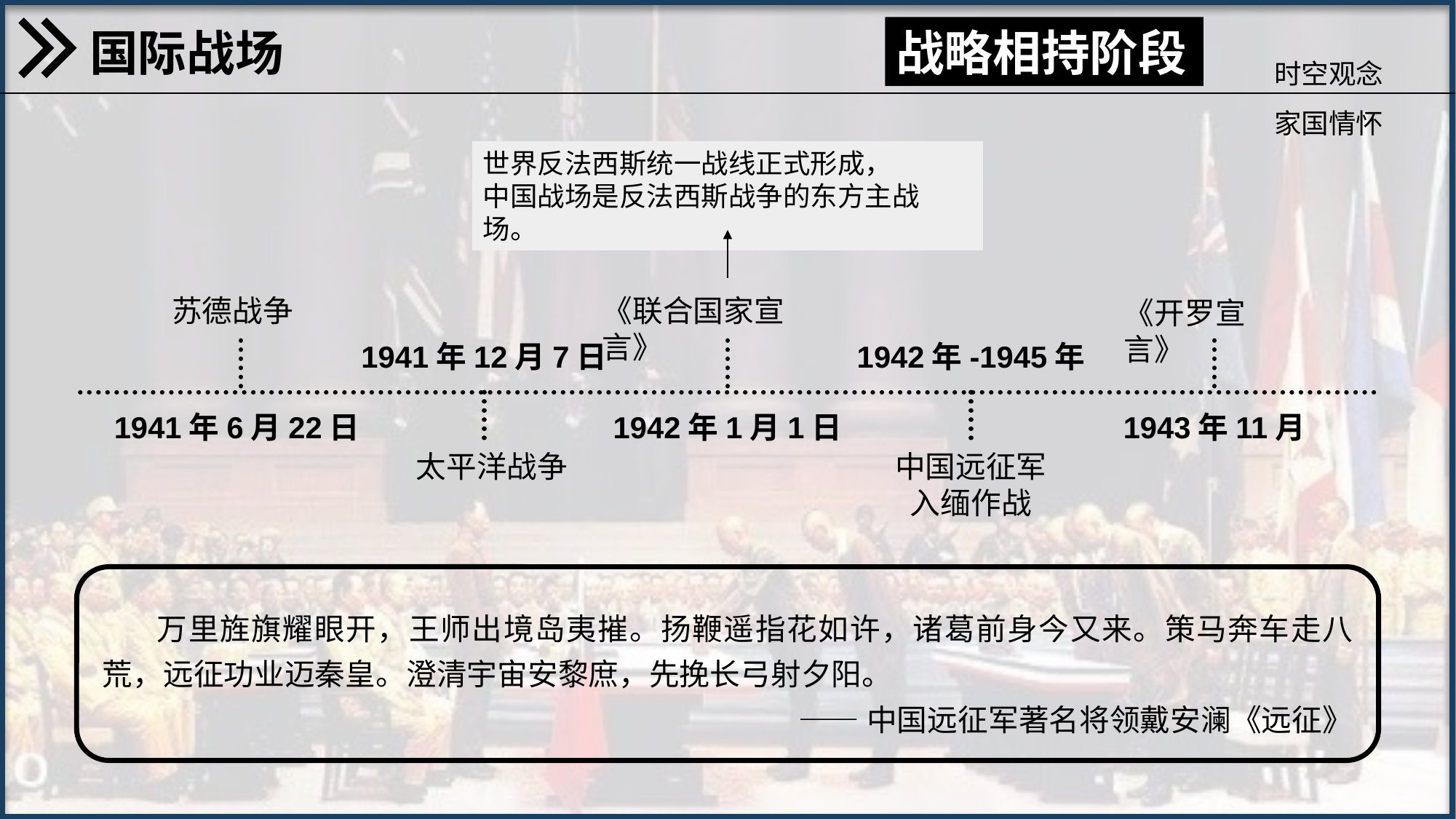

国际战场
战略相持阶段

时空观念家国情怀
世界反法西斯统一战线正式形成，
中国战场是反法西斯战争的东方主战场。
苏德战争
《联合国家宣言》
《开罗宣言》
1941年12月7日
1942年-1945年
1941年6月22日
1942年1月1日
1943年11月
太平洋战争
中国远征军入缅作战

万里旌旗耀眼开，王师出境岛夷摧。扬鞭遥指花如许，诸葛前身今又来。策马奔车走八荒，远征功业迈秦皇。澄清宇宙安黎庶，先挽长弓射夕阳。
——中国远征军著名将领戴安澜《远征》